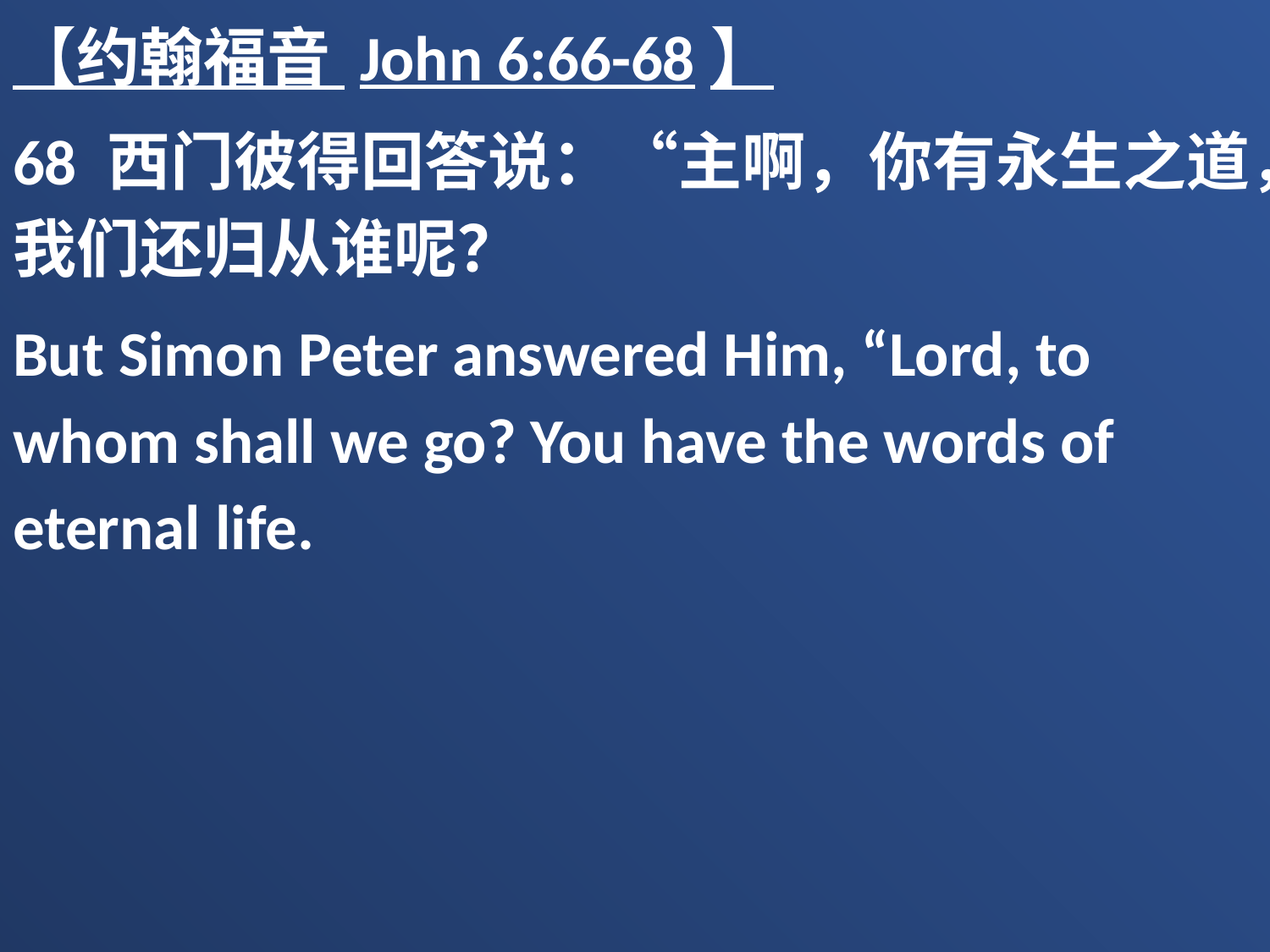

【约翰福音 John 6:66-68】
68 西门彼得回答说：“主啊，你有永生之道，我们还归从谁呢？
But Simon Peter answered Him, “Lord, to whom shall we go? You have the words of eternal life.